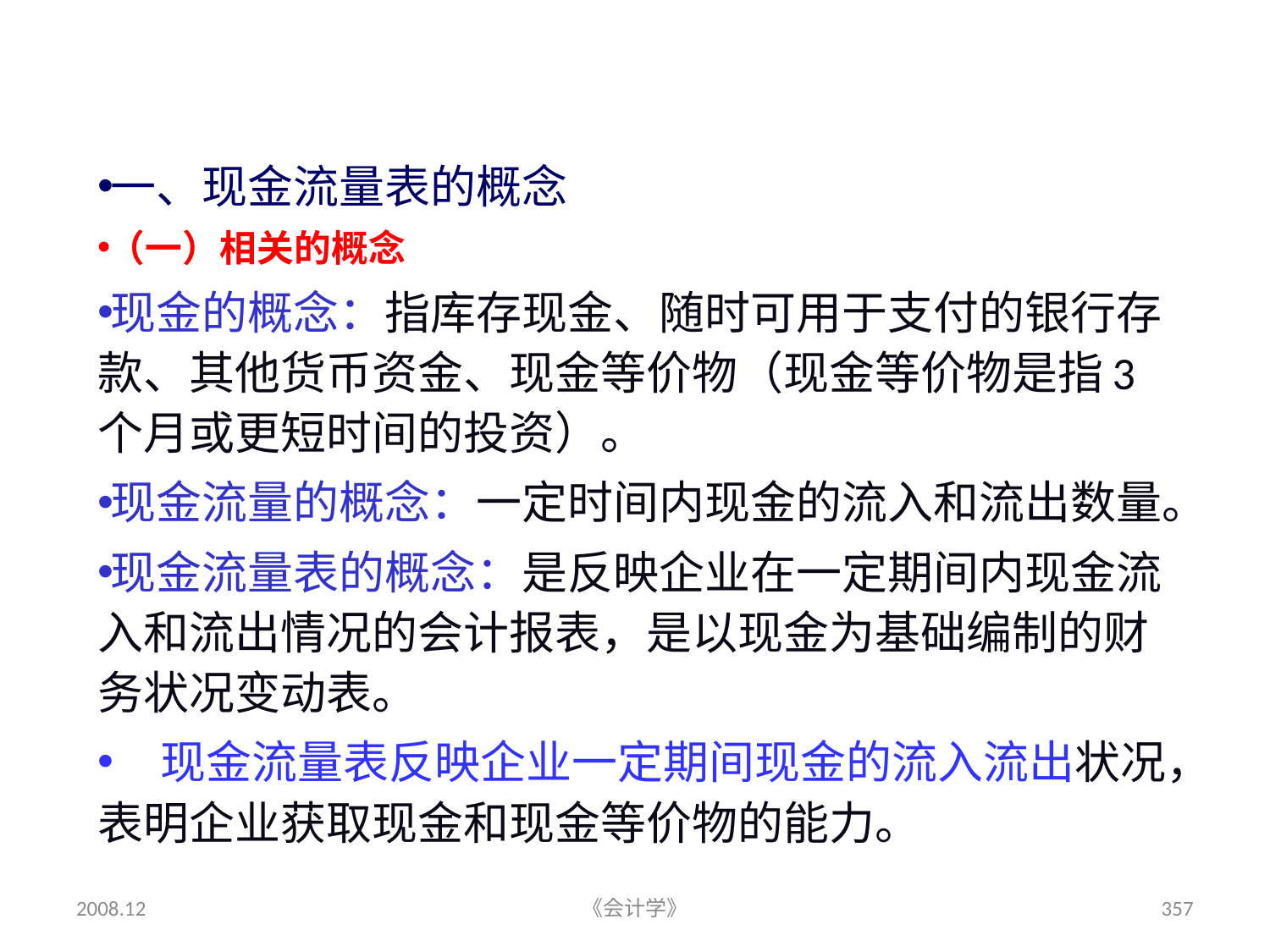

# 第四节   现金流量表
一、现金流量表的概念
（一）相关的概念
现金的概念：指库存现金、随时可用于支付的银行存款、其他货币资金、现金等价物（现金等价物是指3个月或更短时间的投资）。
现金流量的概念：一定时间内现金的流入和流出数量。
现金流量表的概念：是反映企业在一定期间内现金流入和流出情况的会计报表，是以现金为基础编制的财务状况变动表。
    现金流量表反映企业一定期间现金的流入流出状况，表明企业获取现金和现金等价物的能力。
2008.12
《会计学》
357